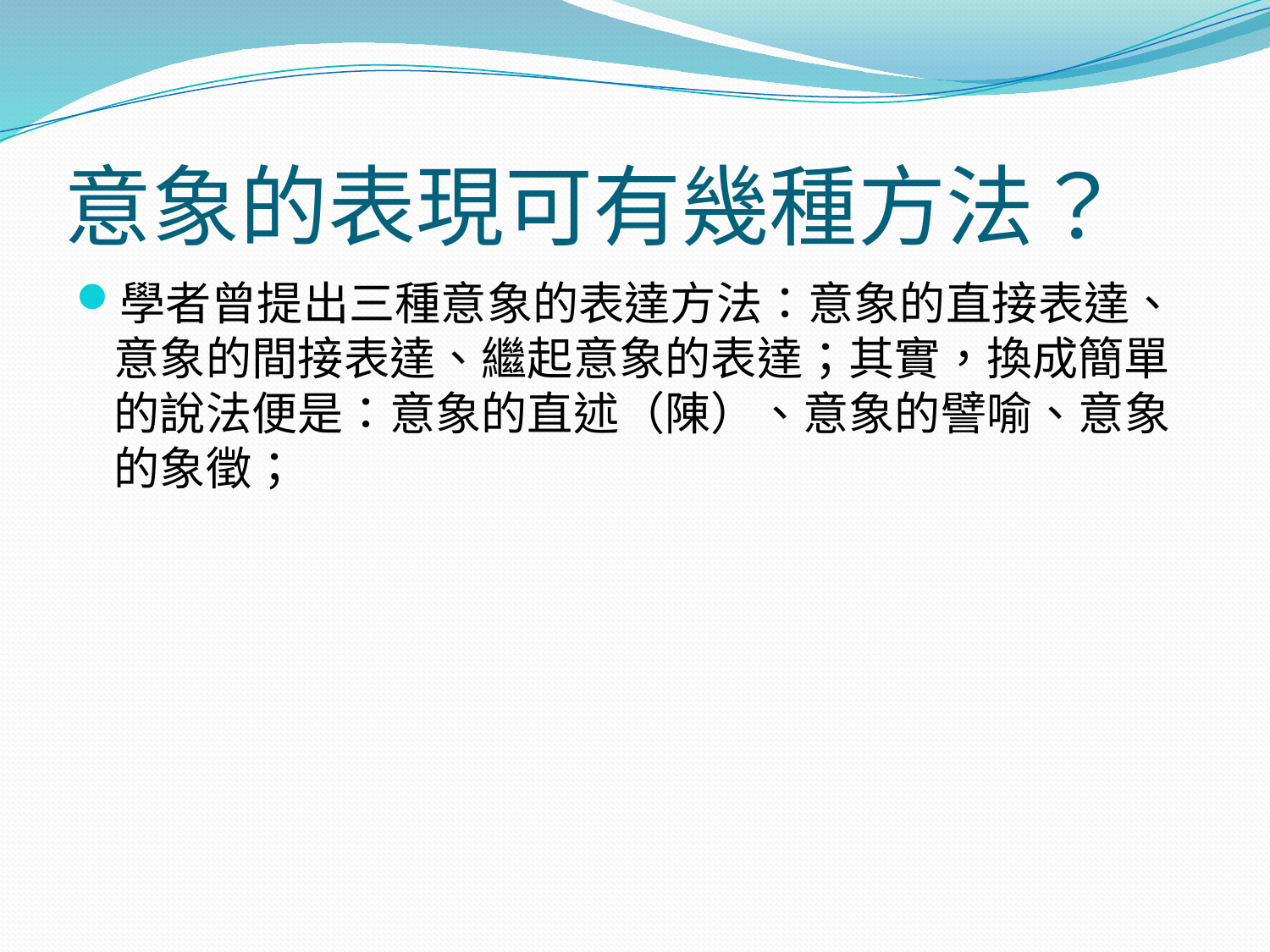

# 意象的表現可有幾種方法？
學者曾提出三種意象的表達方法：意象的直接表達、意象的間接表達、繼起意象的表達；其實，換成簡單的說法便是：意象的直述（陳）、意象的譬喻、意象的象徵；